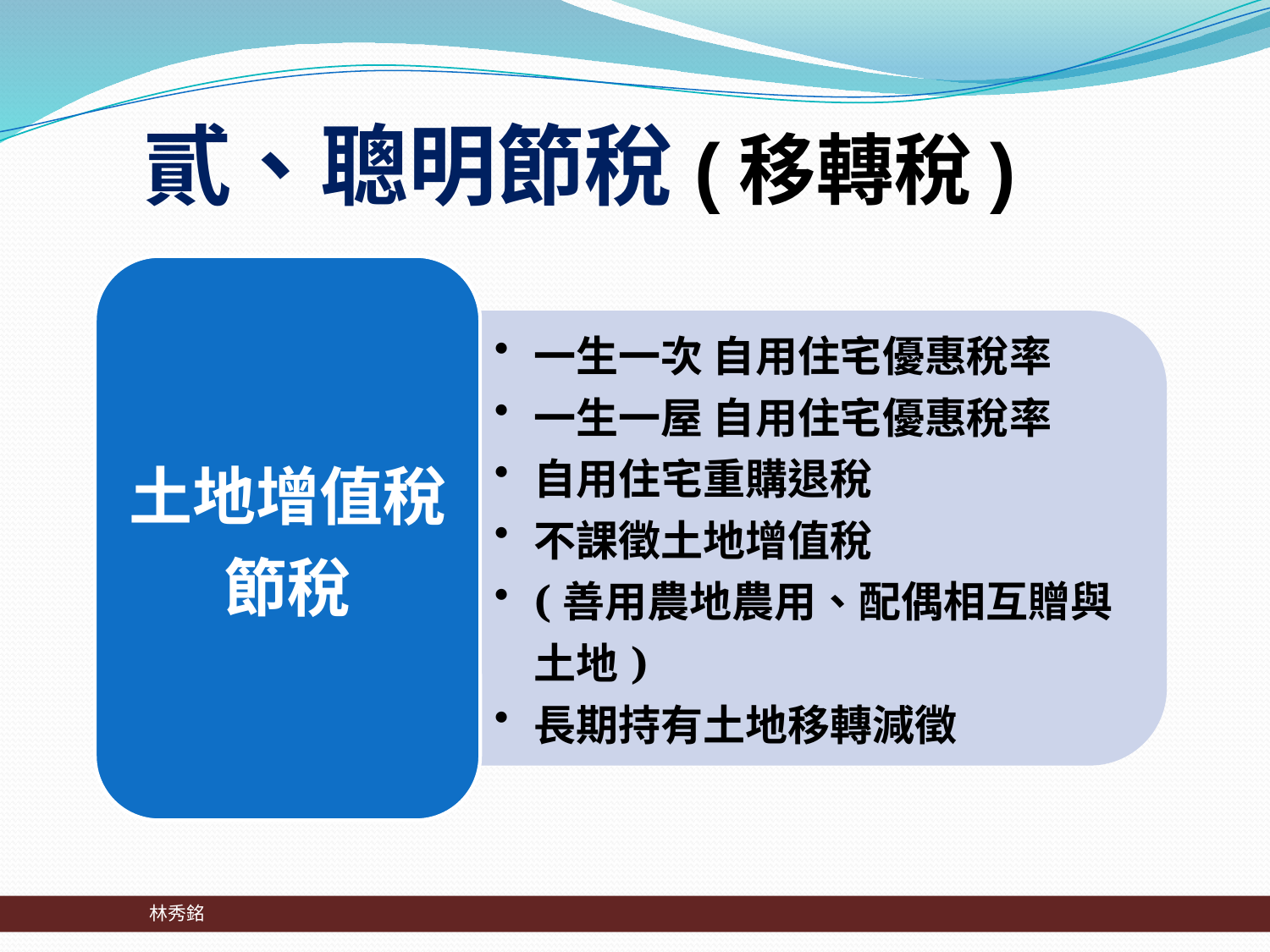

# 貳、聰明節稅(移轉稅)
一生一次 自用住宅優惠稅率
土地增值稅節稅
一生一屋 自用住宅優惠稅率
自用住宅重購退稅
不課徵土地增值稅
(善用農地農用、配偶相互贈與土地)
長期持有土地移轉減徵
                                 林秀銘